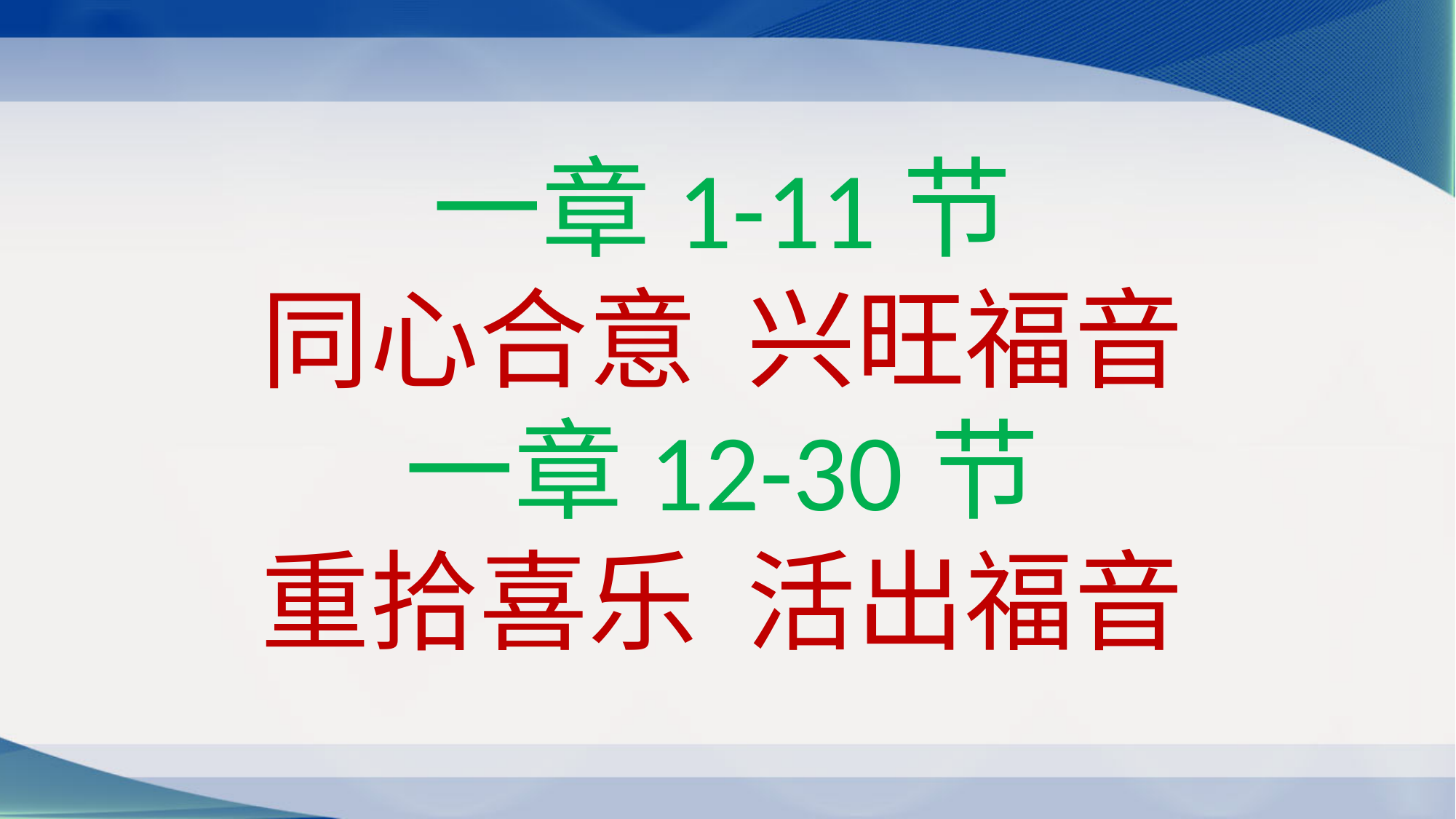

# 一章1-11节 同心合意  兴旺福音 一章12-30节 重拾喜乐  活出福音